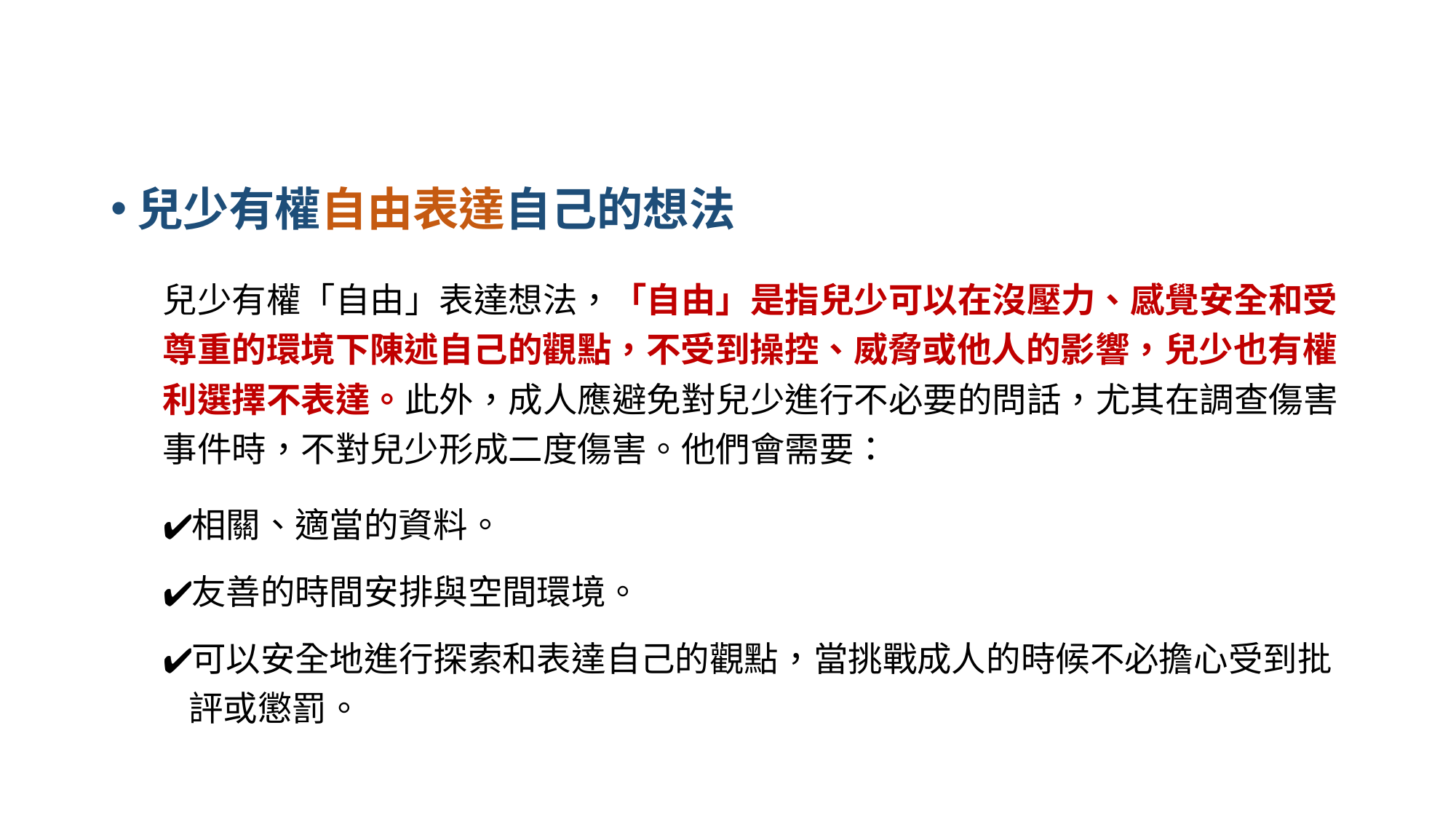

兒少有權自由表達自己的想法
兒少有權「自由」表達想法，「自由」是指兒少可以在沒壓力、感覺安全和受尊重的環境下陳述自己的觀點，不受到操控、威脅或他人的影響，兒少也有權利選擇不表達。此外，成人應避免對兒少進行不必要的問話，尤其在調查傷害事件時，不對兒少形成二度傷害。他們會需要：
相關、適當的資料。
友善的時間安排與空間環境。
可以安全地進行探索和表達自己的觀點，當挑戰成人的時候不必擔心受到批評或懲罰。